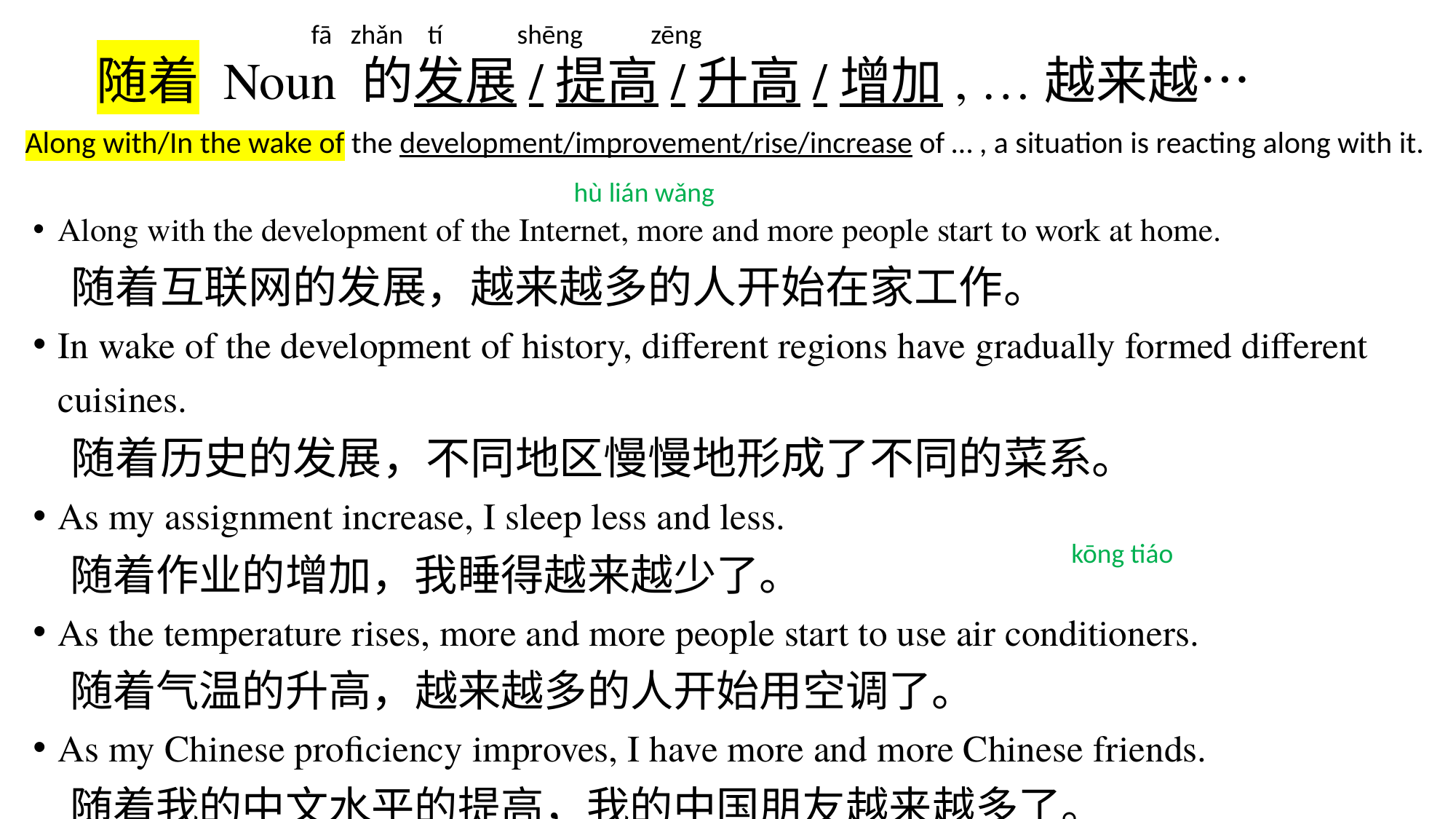

fā   zhǎn    tí            shēng           zēng
# 随着 Noun 的发展/提高/升高/增加, …越来越…
Along with/In the wake of the development/improvement/rise/increase of … , a situation is reacting along with it.
hù lián wǎng
Along with the development of the Internet, more and more people start to work at home.
   随着互联网的发展，越来越多的人开始在家工作。
In wake of the development of history, different regions have gradually formed different cuisines.
   随着历史的发展，不同地区慢慢地形成了不同的菜系。
As my assignment increase, I sleep less and less.
   随着作业的增加，我睡得越来越少了。
As the temperature rises, more and more people start to use air conditioners.
   随着气温的升高，越来越多的人开始用空调了。
As my Chinese proficiency improves, I have more and more Chinese friends.
   随着我的中文水平的提高，我的中国朋友越来越多了。

kōng tiáo